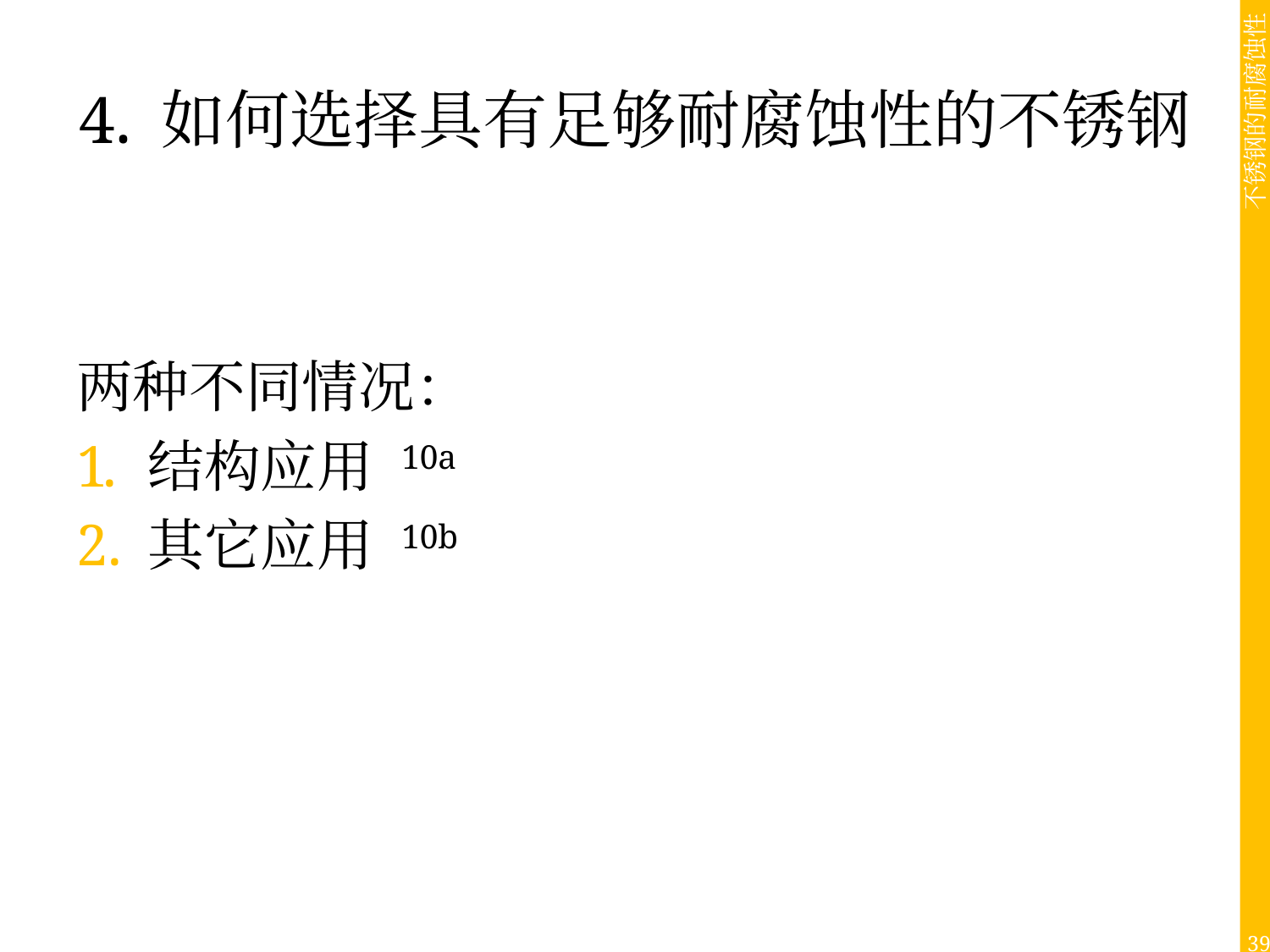

# 4. 如何选择具有足够耐腐蚀性的不锈钢
两种不同情况：
结构应用 10a
其它应用 10b
39